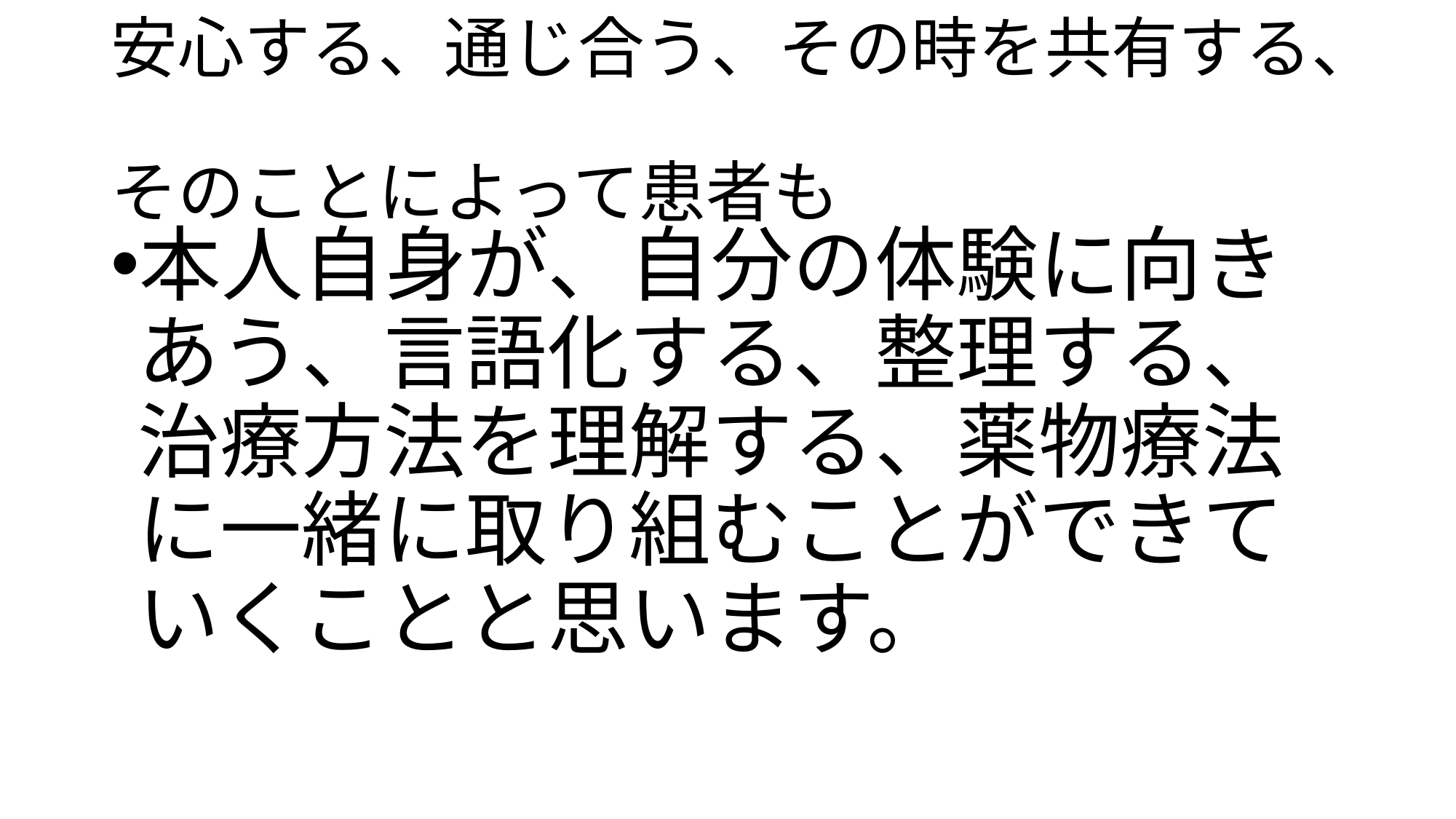

# 安心する、通じ合う、その時を共有する、 そのことによって患者も
本人自身が、自分の体験に向きあう、言語化する、整理する、治療方法を理解する、薬物療法に一緒に取り組むことができていくことと思います。